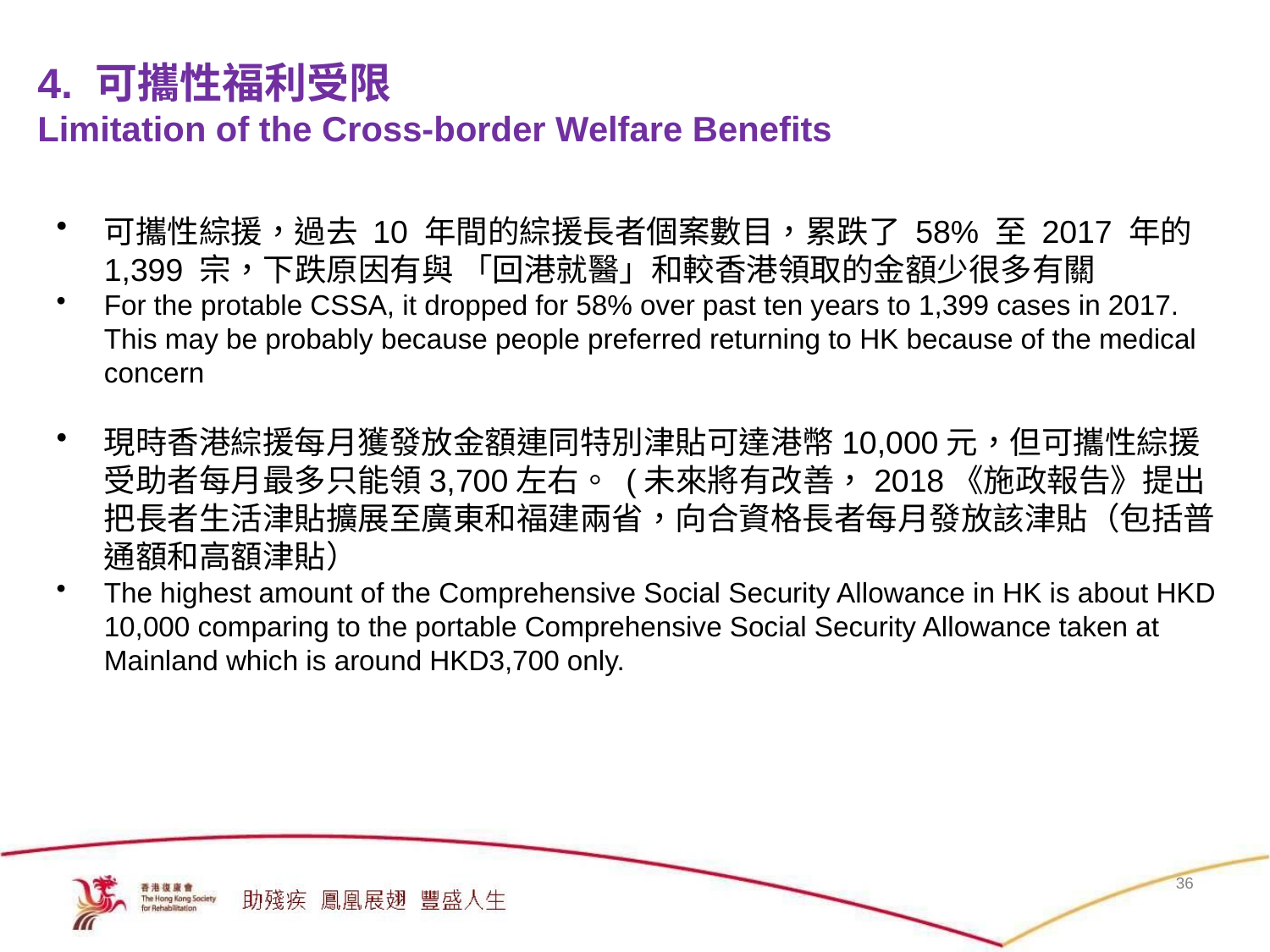

# 4. 可攜性福利受限 Limitation of the Cross-border Welfare Benefits
可攜性綜援，過去 10 年間的綜援長者個案數目，累跌了 58% 至 2017 年的 1,399 宗，下跌原因有與 「回港就醫」和較香港領取的金額少很多有關
For the protable CSSA, it dropped for 58% over past ten years to 1,399 cases in 2017.  This may be probably because people preferred returning to HK because of the medical concern
現時香港綜援每月獲發放金額連同特別津貼可達港幣10,000元，但可攜性綜援受助者每月最多只能領3,700左右。 (未來將有改善，2018《施政報告》提出把長者生活津貼擴展至廣東和福建兩省，向合資格長者每月發放該津貼（包括普通額和高額津貼）
The highest amount of the Comprehensive Social Security Allowance in HK is about HKD 10,000 comparing to the portable Comprehensive Social Security Allowance taken at Mainland which is around HKD3,700 only.
36